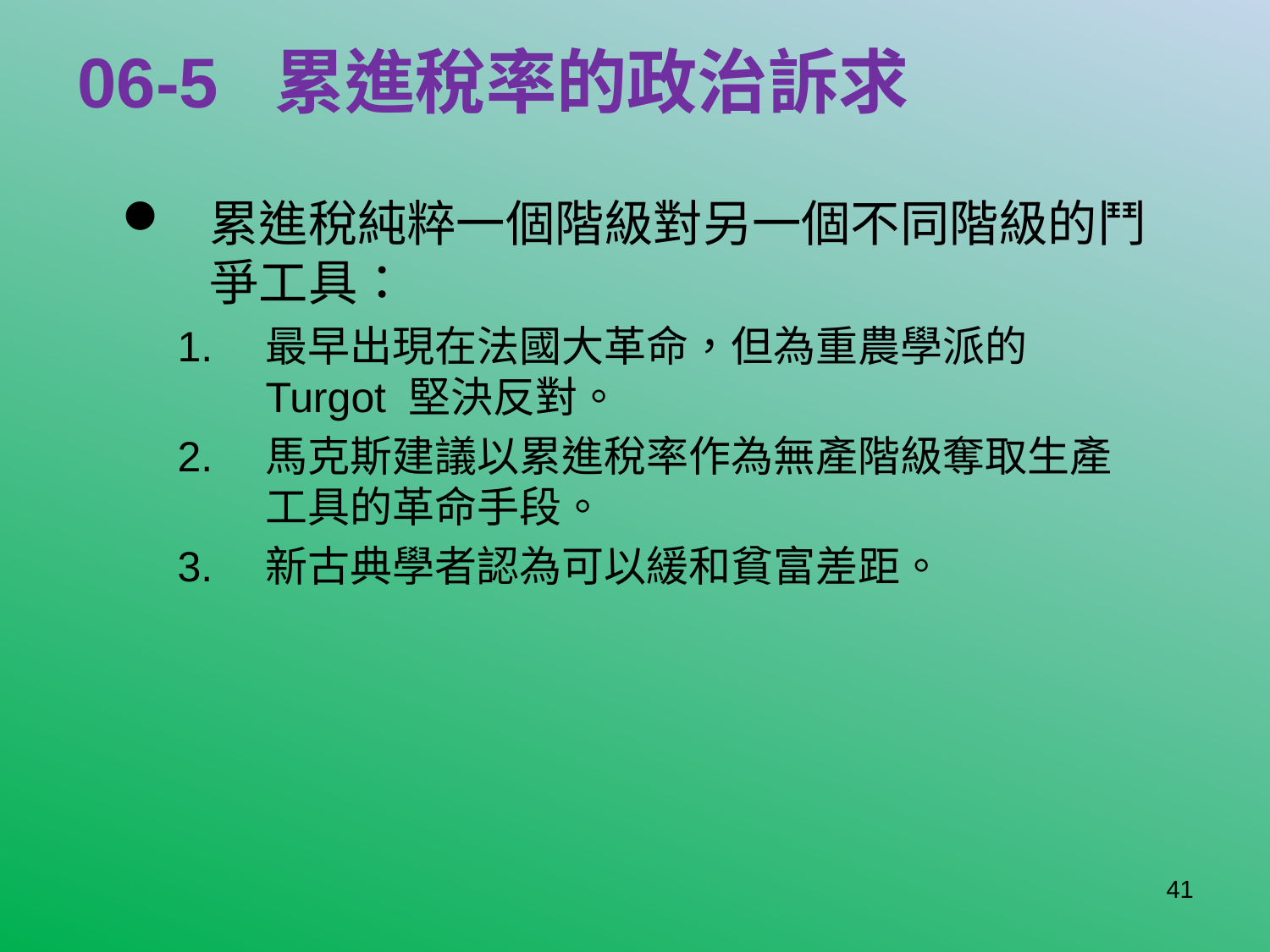

# 06-5  累進稅率的政治訴求
累進稅純粹一個階級對另一個不同階級的鬥爭工具：
最早出現在法國大革命，但為重農學派的 Turgot 堅決反對。
馬克斯建議以累進稅率作為無產階級奪取生產工具的革命手段。
新古典學者認為可以緩和貧富差距。

41